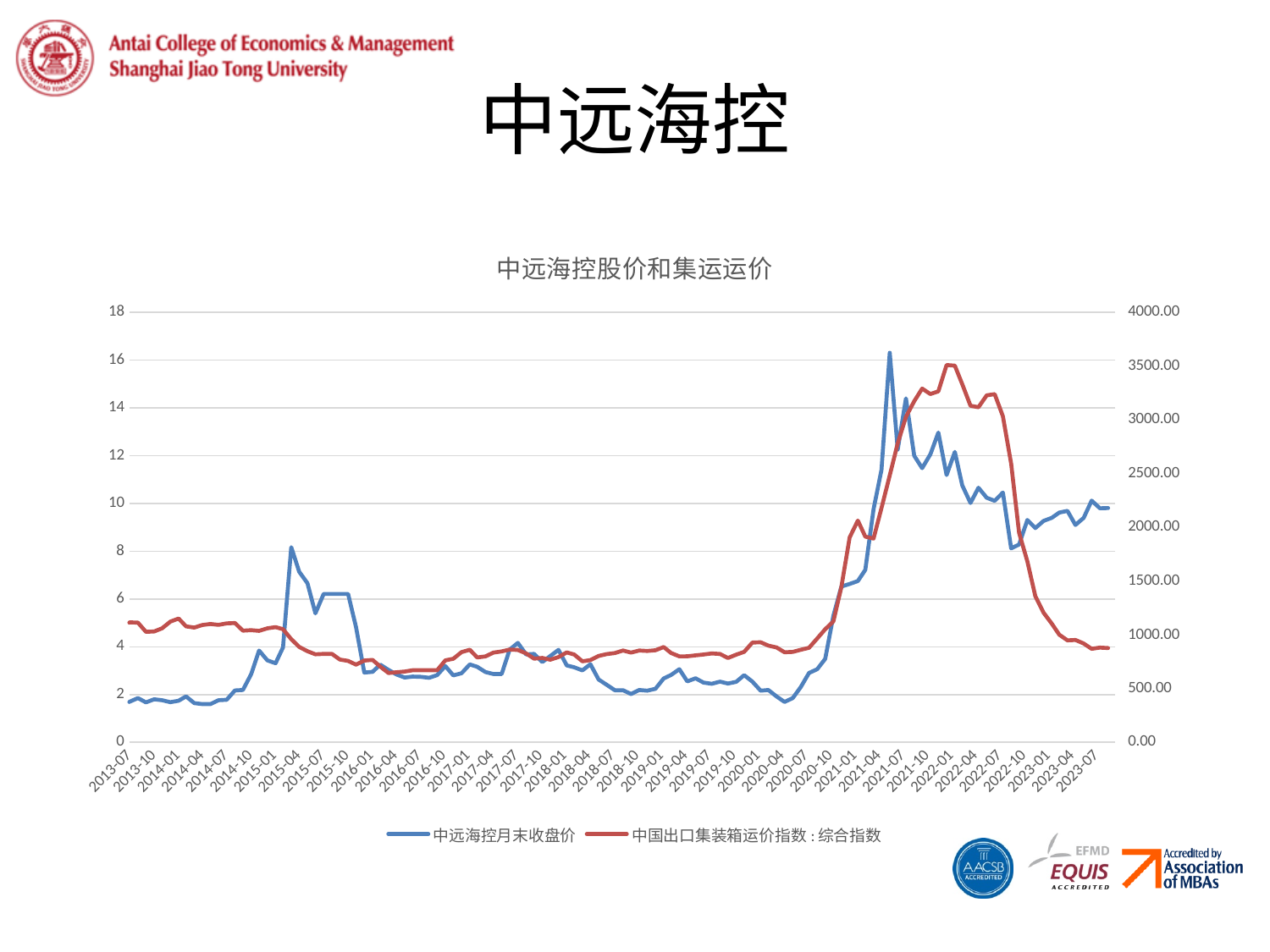

# 中远海控

### Chart: 中远海控股价和集运运价

| Category | 中远海控月末收盘价 | 中国出口集装箱运价指数:综合指数 |
|---|---|---|
| 41486 | 1.45 | 1051.7 |
| 41516 | 1.7 | 1115.9 |
| 41547 | 1.85 | 1112.7 |
| 41578 | 1.67 | 1027.7 |
| 41607 | 1.8 | 1031.1 |
| 41639 | 1.76 | 1060.8 |
| 41669 | 1.68 | 1122.5 |
| 41698 | 1.74 | 1151.5 |
| 41729 | 1.92 | 1078.4 |
| 41759 | 1.64 | 1067.2 |
| 41789 | 1.6 | 1091.2 |
| 41820 | 1.6 | 1100.8 |
| 41851 | 1.76 | 1092.4 |
| 41880 | 1.78 | 1106.4 |
| 41912 | 2.17 | 1109.6 |
| 41943 | 2.19 | 1038.4 |
| 41971 | 2.85 | 1043.0 |
| 42004 | 3.84 | 1036.8 |
| 42034 | 3.43 | 1060.5 |
| 42062 | 3.31 | 1071.6 |
| 42094 | 3.97 | 1052.4 |
| 42124 | 8.17 | 959.4 |
| 42153 | 7.14 | 887.5 |
| 42185 | 6.66 | 847.6 |
| 42216 | 5.4 | 818.4 |
| 42247 | 6.21 | 822.2 |
| 42277 | 6.21 | 822.9 |
| 42307 | 6.21 | 769.8 |
| 42338 | 6.21 | 757.0 |
| 42369 | 4.82 | 722.3 |
| 42398 | 2.92 | 760.5 |
| 42429 | 2.95 | 766.6 |
| 42460 | 3.25 | 704.2 |
| 42489 | 3.03 | 644.2 |
| 42521 | 2.84 | 651.5 |
| 42551 | 2.71 | 658.1 |
| 42580 | 2.75 | 670.2 |
| 42613 | 2.74 | 670.2 |
| 42643 | 2.7 | 670.2 |
| 42674 | 2.81 | 670.2 |
| 42704 | 3.19 | 762.2 |
| 42734 | 2.8 | 777.3 |
| 42761 | 2.89 | 838.8 |
| 42794 | 3.26 | 860.7 |
| 42825 | 3.16 | 789.41 |
| 42853 | 2.94 | 799.2 |
| 42886 | 2.86 | 834.3 |
| 42916 | 2.86 | 845.48 |
| 42947 | 3.88 | 862.95 |
| 42978 | 4.16 | 859.09 |
| 43007 | 3.68 | 826.92 |
| 43039 | 3.7 | 778.11 |
| 43069 | 3.36 | 784.65 |
| 43098 | 3.61 | 768.4 |
| 43131 | 3.87 | 793.19 |
| 43159 | 3.22 | 836.03 |
| 43189 | 3.14 | 816.77 |
| 43217 | 3.01 | 753.26 |
| 43251 | 3.27 | 764.84 |
| 43280 | 2.63 | 803.05 |
| 43312 | 2.41 | 820.31 |
| 43343 | 2.18 | 830.22 |
| 43371 | 2.18 | 853.97 |
| 43404 | 2.02 | 834.55 |
| 43434 | 2.19 | 853.76 |
| 43462 | 2.16 | 849.69 |
| 43496 | 2.24 | 856.43 |
| 43524 | 2.67 | 886.56 |
| 43553 | 2.82 | 830.81 |
| 43585 | 3.06 | 799.65 |
| 43616 | 2.55 | 799.9 |
| 43644 | 2.68 | 808.62 |
| 43677 | 2.5 | 816.69 |
| 43707 | 2.45 | 826.6 |
| 43738 | 2.54 | 821.62 |
| 43769 | 2.46 | 784.22 |
| 43798 | 2.53 | 815.27 |
| 43830 | 2.81 | 841.46 |
| 43853 | 2.54 | 927.91 |
| 43889 | 2.16 | 930.68 |
| 43921 | 2.19 | 899.61 |
| 43951 | 1.92 | 882.25 |
| 43980 | 1.69 | 837.74 |
| 44012 | 1.85 | 840.88 |
| 44043 | 2.31 | 861.05 |
| 44074 | 2.9 | 879.06 |
| 44104 | 3.06 | 965.7 |
| 44134 | 3.49 | 1051.77 |
| 44165 | 5.3 | 1125.02 |
| 44196 | 6.52 | 1446.08 |
| 44225 | 6.63 | 1906.13 |
| 44253 | 6.75 | 2063.25 |
| 44286 | 7.22 | 1913.6 |
| 44316 | 9.76 | 1895.6 |
| 44347 | 11.41 | 2180.43 |
| 44377 | 16.31 | 2483.6 |
| 44407 | 12.26 | 2781.55 |
| 44439 | 14.4 | 3027.91 |
| 44469 | 12.0 | 3173.57 |
| 44498 | 11.48 | 3291.25 |
| 44530 | 12.06 | 3240.72 |
| 44561 | 12.97 | 3265.41 |
| 44589 | 11.19 | 3510.83 |
| 44620 | 12.16 | 3504.56 |
| 44651 | 10.76 | 3332.65 |
| 44680 | 10.02 | 3131.53 |
| 44712 | 10.66 | 3117.94 |
| 44742 | 10.24 | 3228.37 |
| 44771 | 10.11 | 3239.69 |
| 44804 | 10.46 | 3033.6 |
| 44834 | 8.12 | 2593.35 |
| 44865 | 8.28 | 1949.49 |
| 44895 | 9.31 | 1683.88 |
| 44925 | 8.97 | 1358.63 |
| 44957 | 9.27 | 1206.01 |
| 44985 | 9.4 | 1103.73 |
| 45016 | 9.62 | 1001.27 |
| 45044 | 9.69 | 948.48 |
| 45077 | 9.1 | 952.11 |
| 45107 | 9.4 | 918.89 |
| 45138 | 10.12 | 869.89 |
| 45169 | 9.8 | 880.79 |
| 45197 | 9.81 | 876.46 |